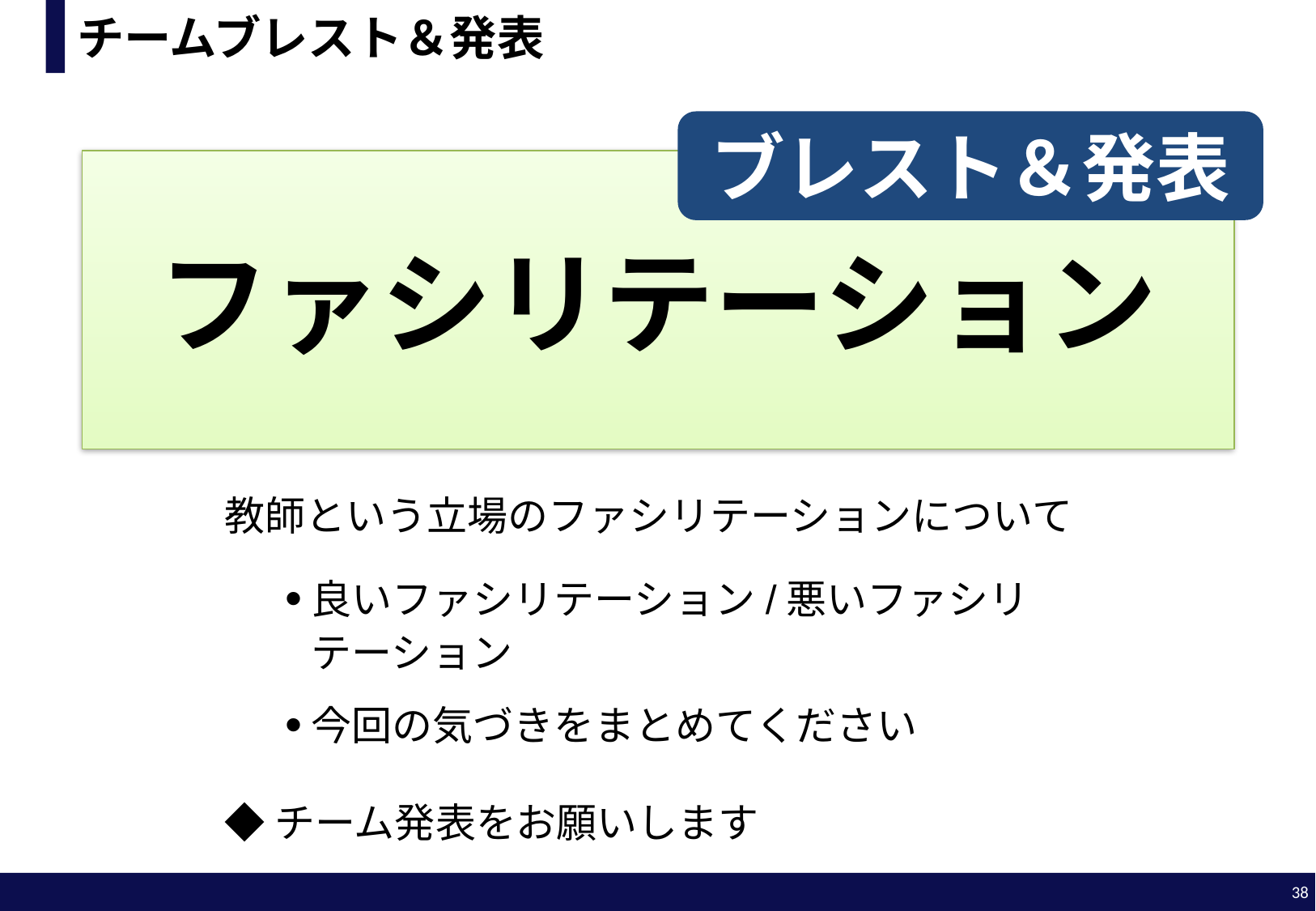

# チームブレスト＆発表
ブレスト＆発表
ファシリテーション
教師という立場のファシリテーションについて
良いファシリテーション/悪いファシリテーション
今回の気づきをまとめてください
◆チーム発表をお願いします